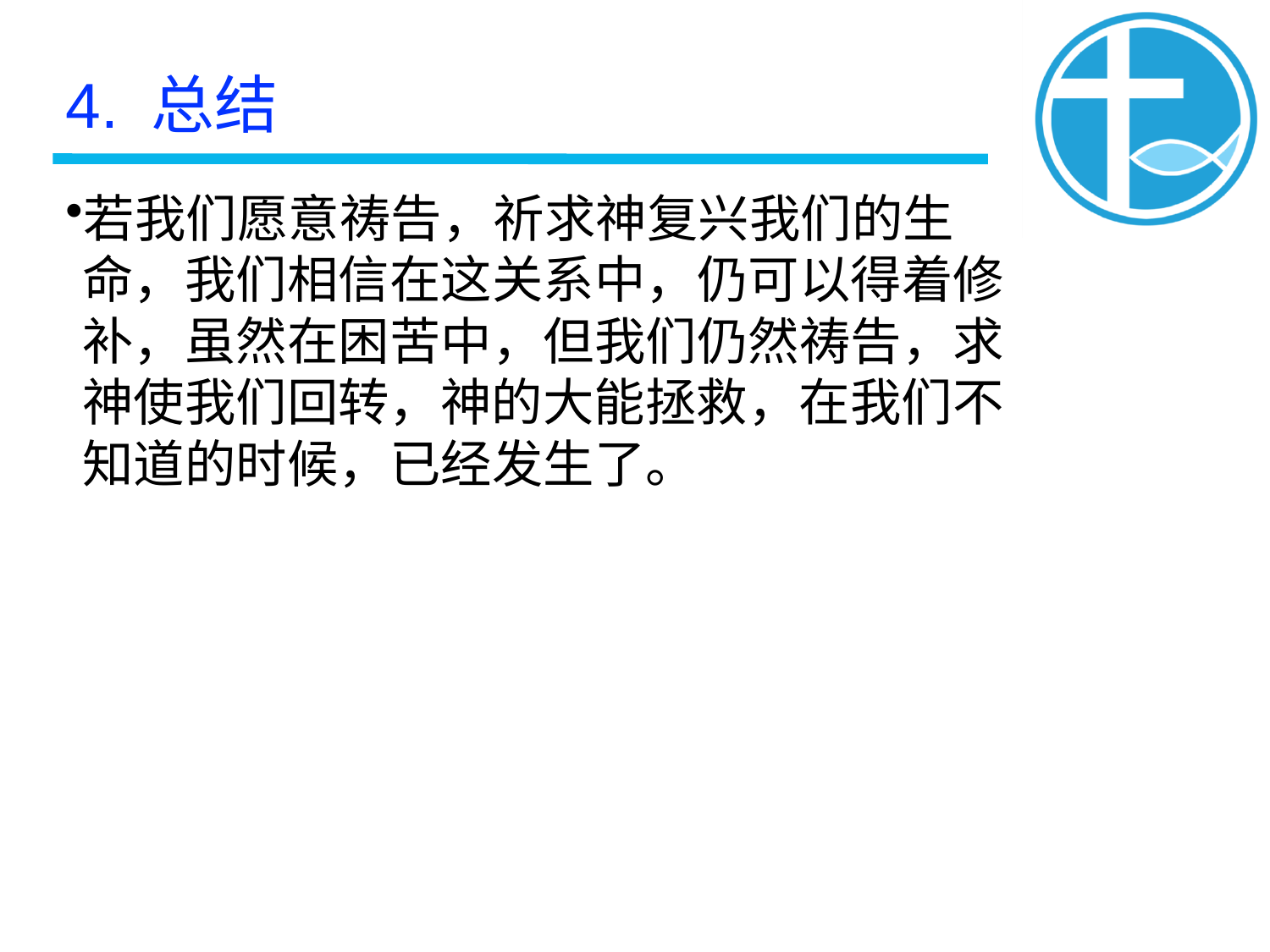

4. 总结
若我们愿意祷告，祈求神复兴我们的生命，我们相信在这关系中，仍可以得着修补，虽然在困苦中，但我们仍然祷告，求神使我们回转，神的大能拯救，在我们不知道的时候，已经发生了。